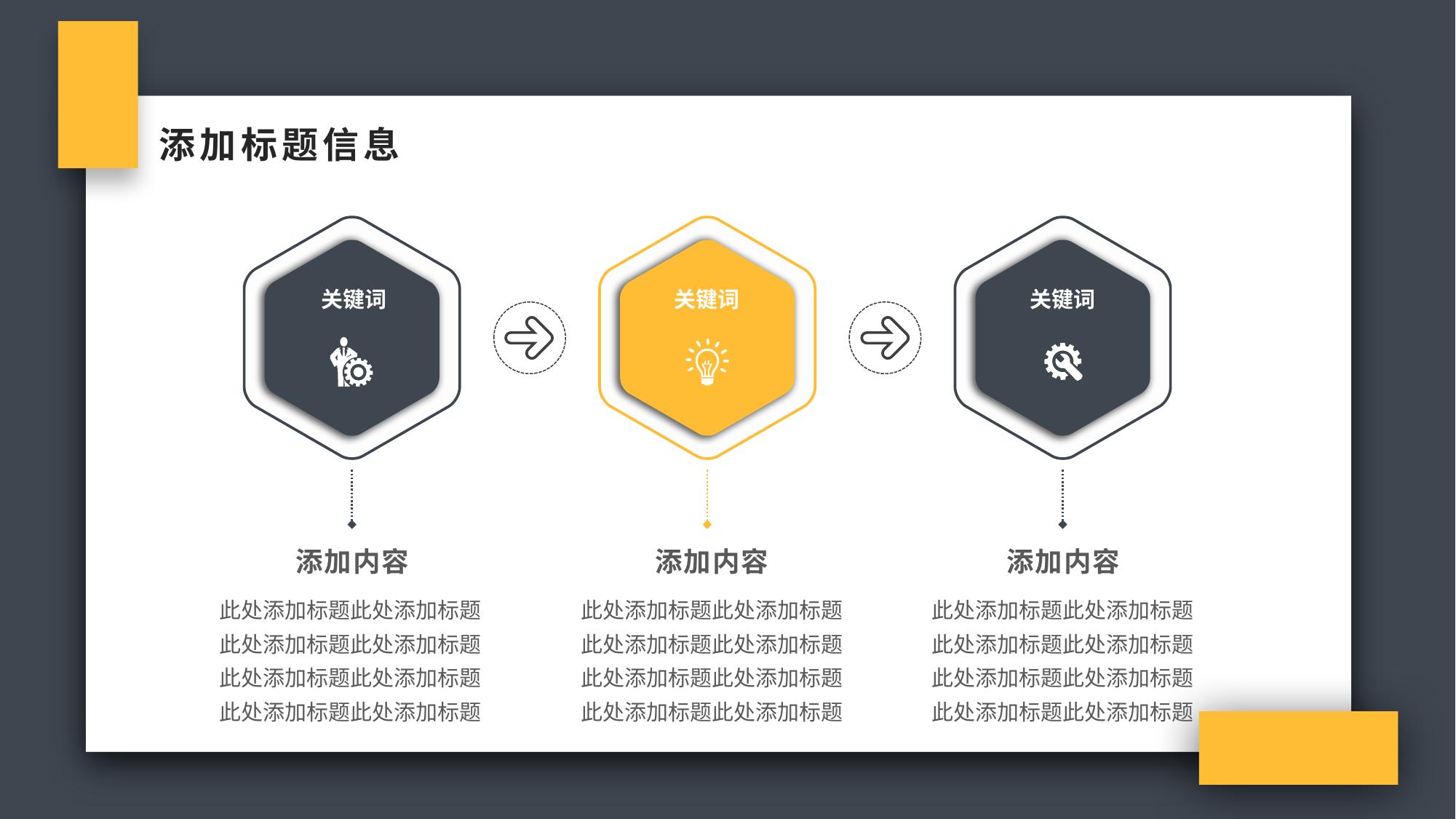

关键词
关键词
关键词

添加内容
此处添加标题此处添加标题此处添加标题此处添加标题此处添加标题此处添加标题此处添加标题此处添加标题
添加内容
此处添加标题此处添加标题此处添加标题此处添加标题此处添加标题此处添加标题此处添加标题此处添加标题
添加内容
此处添加标题此处添加标题此处添加标题此处添加标题此处添加标题此处添加标题此处添加标题此处添加标题